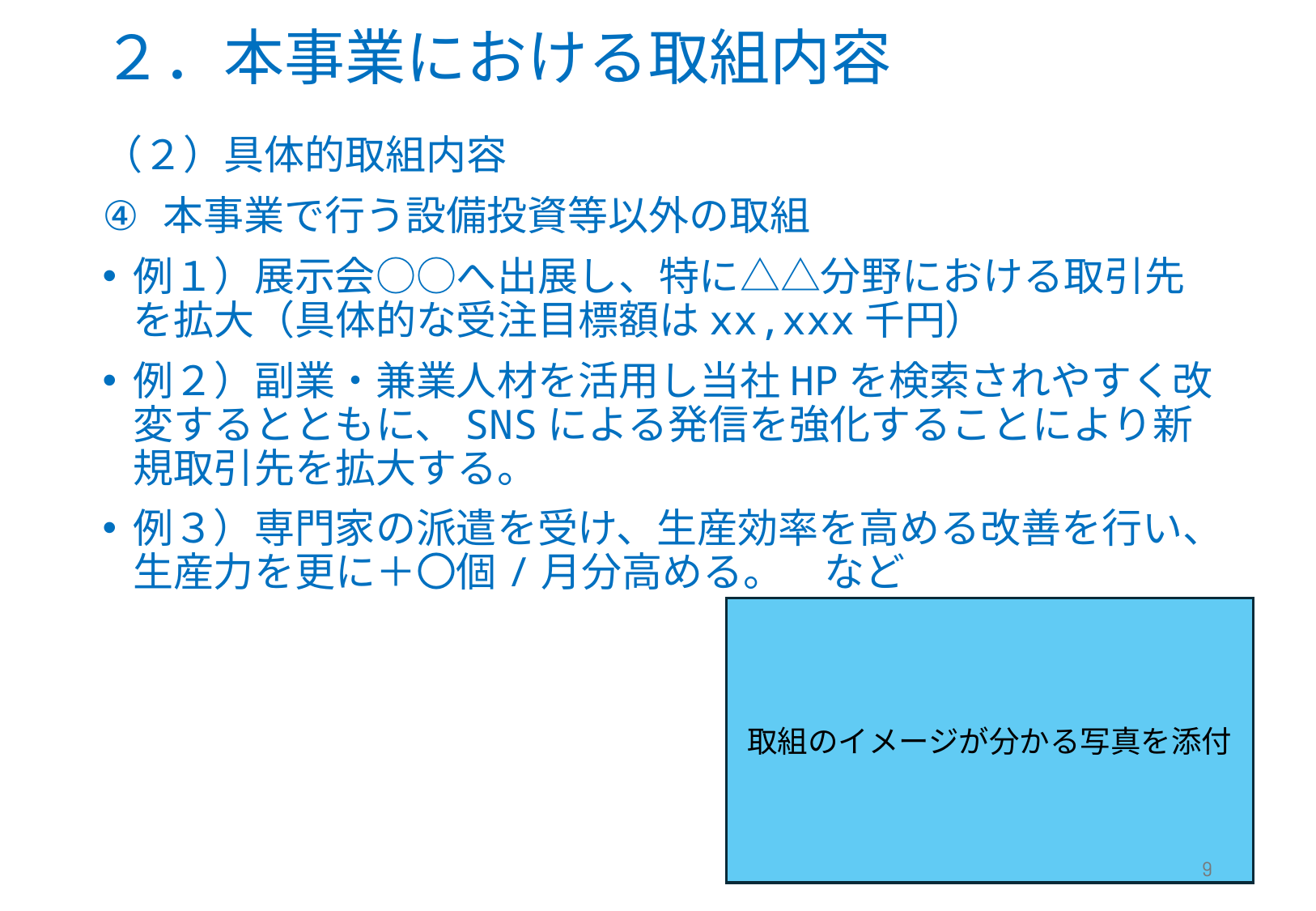

# ２．本事業における取組内容
（２）具体的取組内容
本事業で行う設備投資等以外の取組
例１）展示会○○へ出展し、特に△△分野における取引先を拡大（具体的な受注目標額はxx,xxx千円）
例２）副業・兼業人材を活用し当社HPを検索されやすく改変するとともに、SNSによる発信を強化することにより新規取引先を拡大する。
例３）専門家の派遣を受け、生産効率を高める改善を行い、生産力を更に＋〇個/月分高める。　など
取組のイメージが分かる写真を添付
9